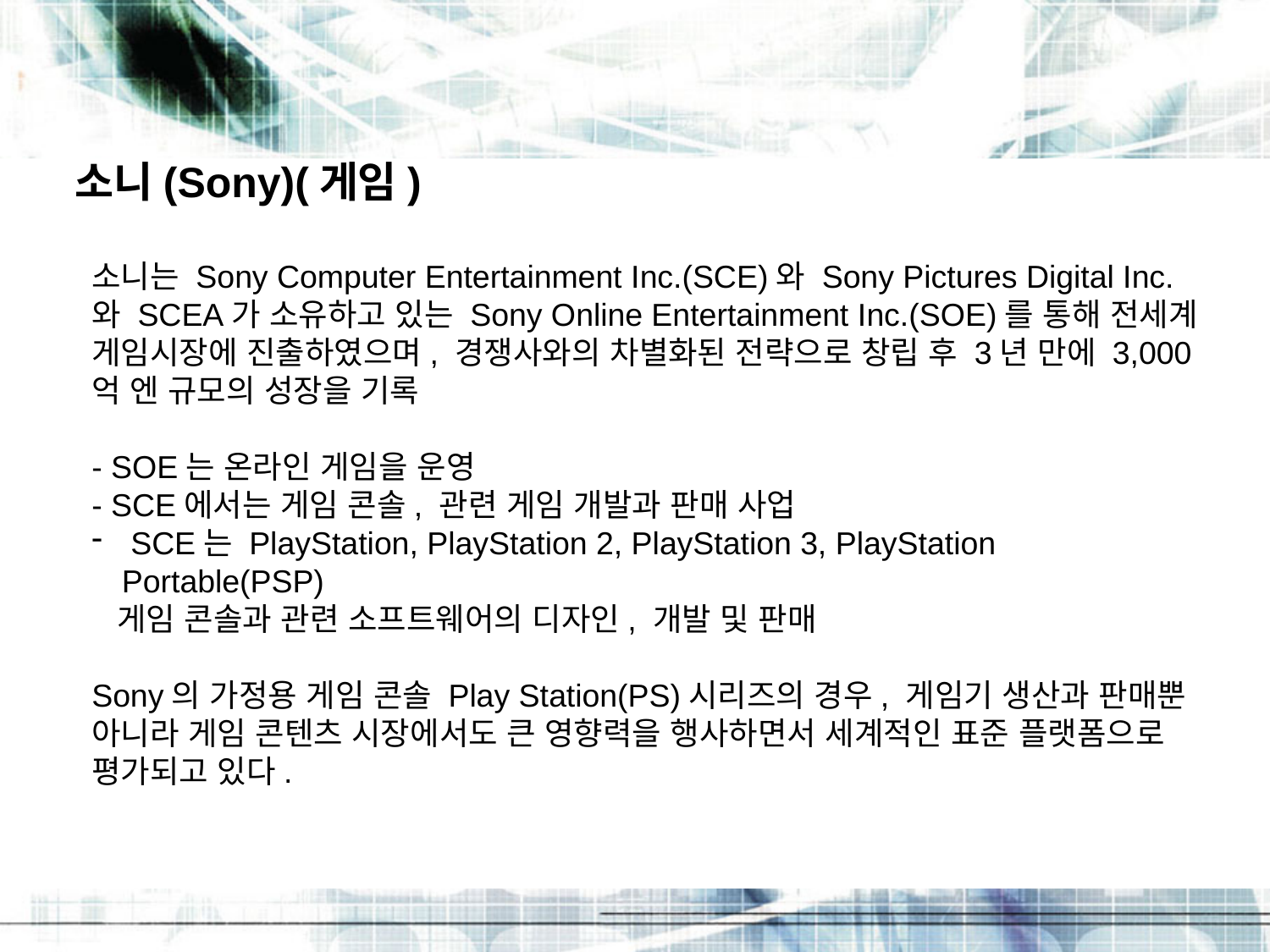

소니(Sony)(게임)
소니는 Sony Computer Entertainment Inc.(SCE)와 Sony Pictures Digital Inc.와 SCEA가 소유하고 있는 Sony Online Entertainment Inc.(SOE)를 통해 전세계 게임시장에 진출하였으며, 경쟁사와의 차별화된 전략으로 창립 후 3년 만에 3,000억 엔 규모의 성장을 기록

- SOE는 온라인 게임을 운영
- SCE에서는 게임 콘솔, 관련 게임 개발과 판매 사업
 SCE는 PlayStation, PlayStation 2, PlayStation 3, PlayStation Portable(PSP)
  게임 콘솔과 관련 소프트웨어의 디자인, 개발 및 판매

Sony의 가정용 게임 콘솔 Play Station(PS)시리즈의 경우, 게임기 생산과 판매뿐 아니라 게임 콘텐츠 시장에서도 큰 영향력을 행사하면서 세계적인 표준 플랫폼으로 평가되고 있다.